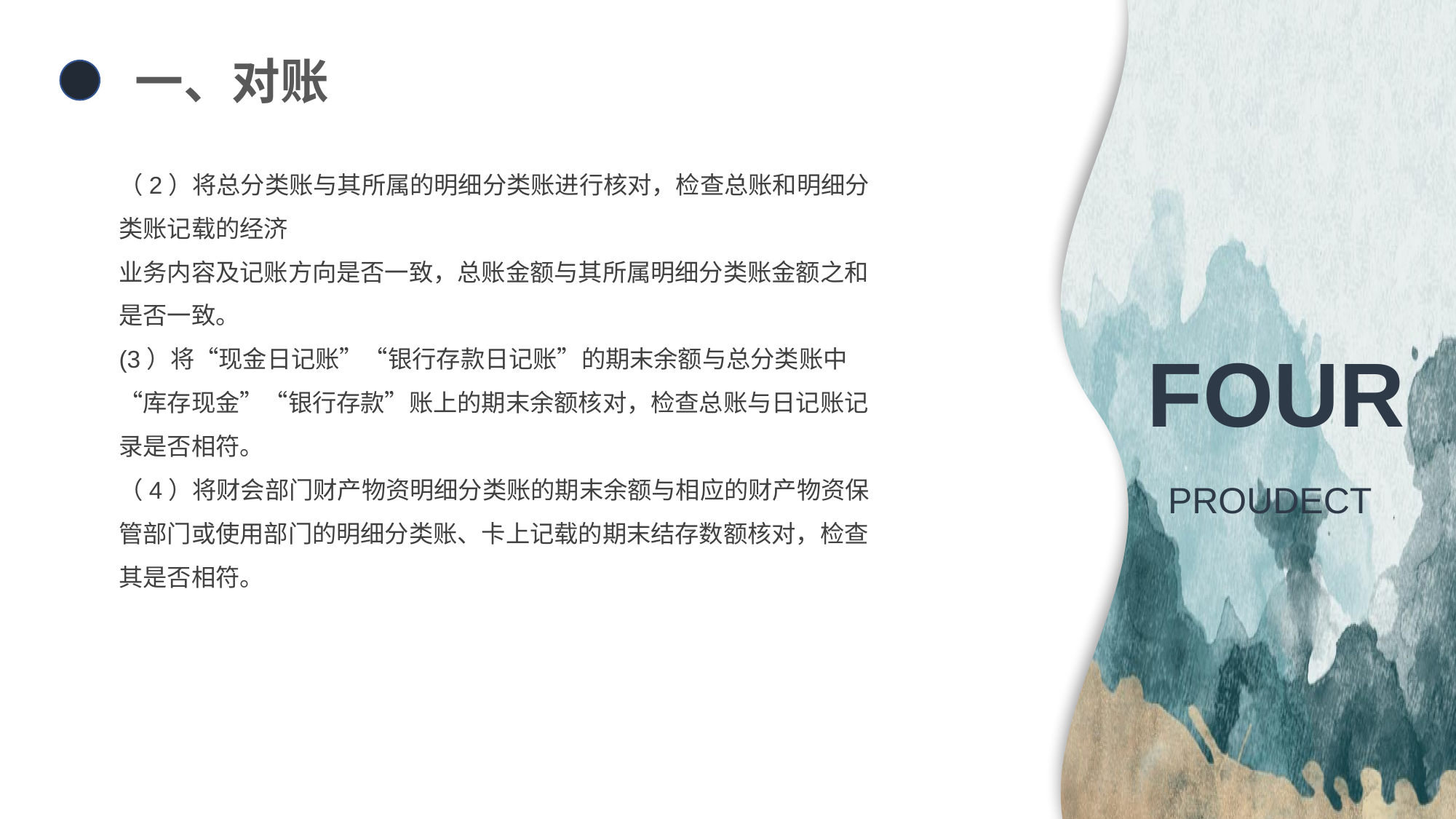

一、对账

（2）将总分类账与其所属的明细分类账进行核对，检查总账和明细分类账记载的经济
业务内容及记账方向是否一致，总账金额与其所属明细分类账金额之和是否一致。
(3）将“现金日记账”“银行存款日记账”的期末余额与总分类账中“库存现金”“银行存款”账上的期末余额核对，检查总账与日记账记录是否相符。
（4）将财会部门财产物资明细分类账的期末余额与相应的财产物资保管部门或使用部门的明细分类账、卡上记载的期末结存数额核对，检查其是否相符。

FOUR
PROUDECT